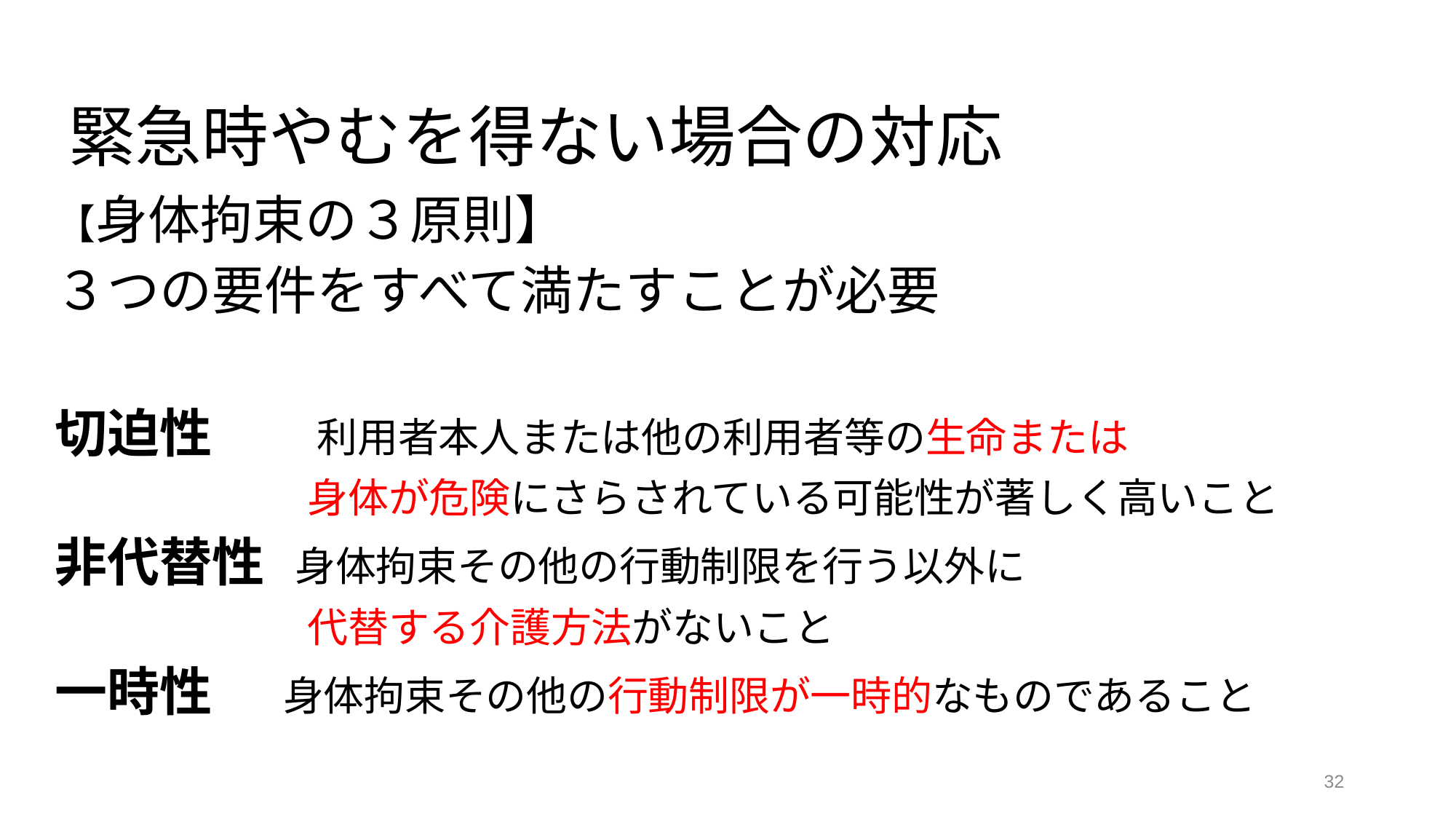

# 緊急時やむを得ない場合の対応
【身体拘束の３原則】
３つの要件をすべて満たすことが必要

切迫性　　利用者本人または他の利用者等の生命または
　　　　　　 身体が危険にさらされている可能性が著しく高いこと
非代替性   身体拘束その他の行動制限を行う以外に
　　　　　　 代替する介護方法がないこと
一時性  　 身体拘束その他の行動制限が一時的なものであること

32